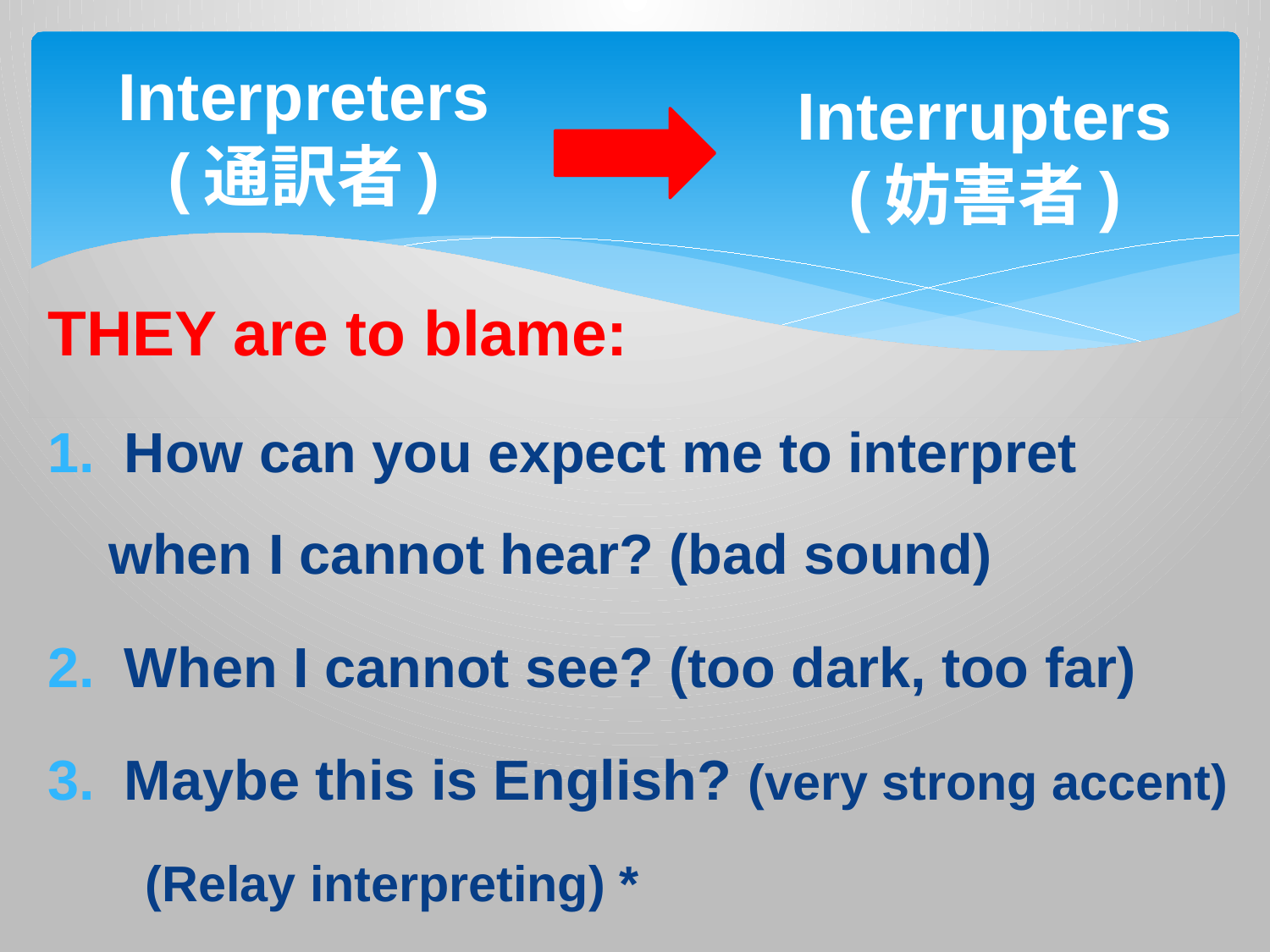

# Interpreters (通訳者)
Interrupters(妨害者)

THEY are to blame:

 How can you expect me to interpret when I cannot hear? (bad sound)
 When I cannot see? (too dark, too far)
 Maybe this is English? (very strong accent)
       (Relay interpreting) *